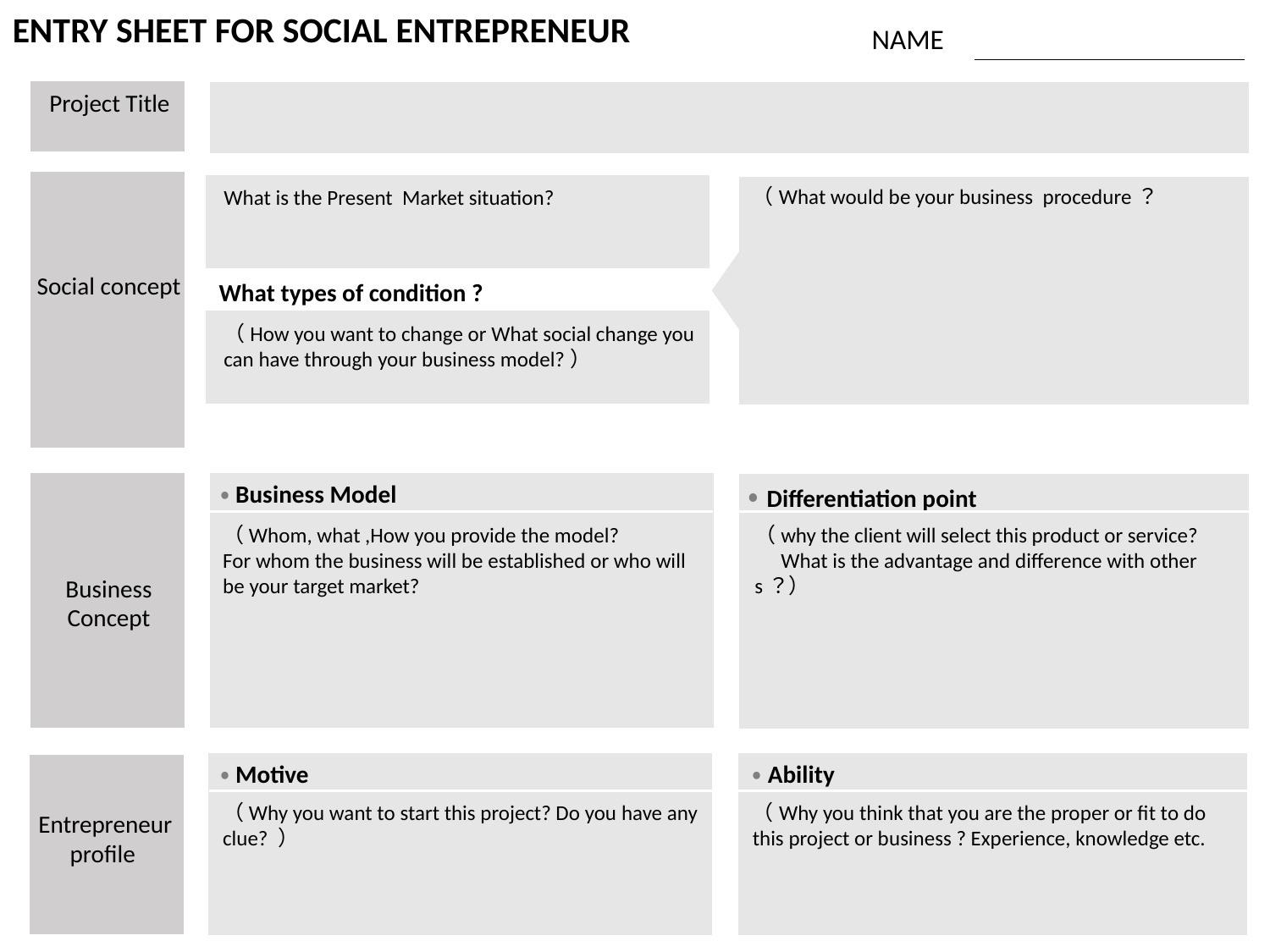

ENTRY SHEET FOR SOCIAL ENTREPRENEUR
NAME

Project Title

（What would be your business  procedure？

What is the Present  Market situation?
Social concept
What types of condition ?

（How you want to change or What social change you can have through your business model?）

・Differentiation point
・Business Model

（Whom, what ,How you provide the model?
For whom the business will be established or who will be your target market?
（why the client will select this product or service?
　What is the advantage and difference with others？）
Business Concept
・Motive
・Ability

（Why you want to start this project? Do you have any clue? ）
（Why you think that you are the proper or fit to do this project or business ? Experience, knowledge etc.
Entrepreneur profile